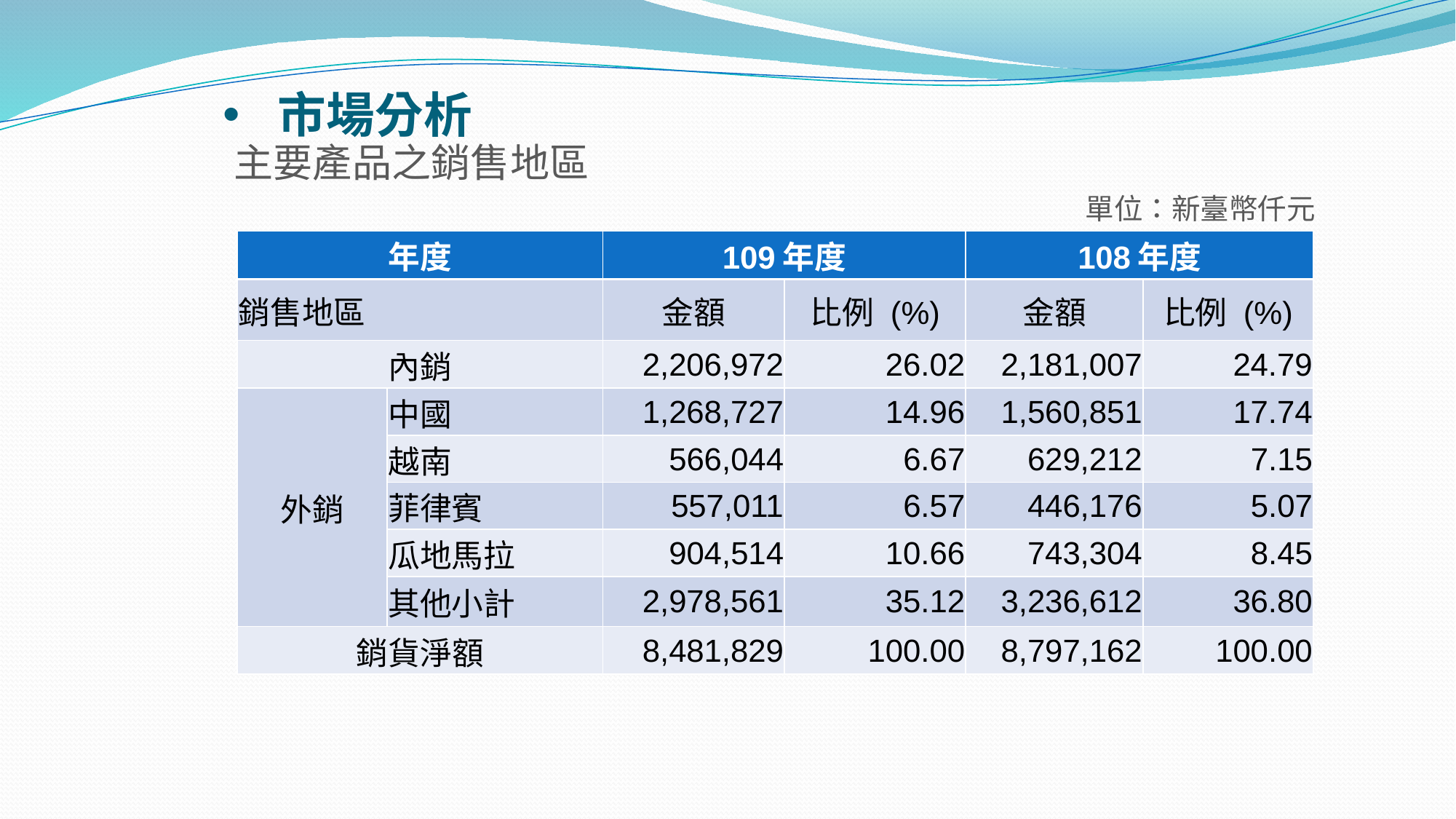

# 市場分析
主要產品之銷售地區
單位：新臺幣仟元
| 年度 |  | 109年度 |  | 108年度 |  |
| --- | --- | --- | --- | --- | --- |
| 銷售地區 |  | 金額 | 比例 (%) | 金額 | 比例 (%) |
| 內銷 |  | 2,206,972 | 26.02 | 2,181,007 | 24.79 |
| 外銷 | 中國 | 1,268,727 | 14.96 | 1,560,851 | 17.74 |
|  | 越南 | 566,044 | 6.67 | 629,212 | 7.15 |
|  | 菲律賓 | 557,011 | 6.57 | 446,176 | 5.07 |
|  | 瓜地馬拉 | 904,514 | 10.66 | 743,304 | 8.45 |
|  | 其他小計 | 2,978,561 | 35.12 | 3,236,612 | 36.80 |
| 銷貨淨額 |  | 8,481,829 | 100.00 | 8,797,162 | 100.00 |